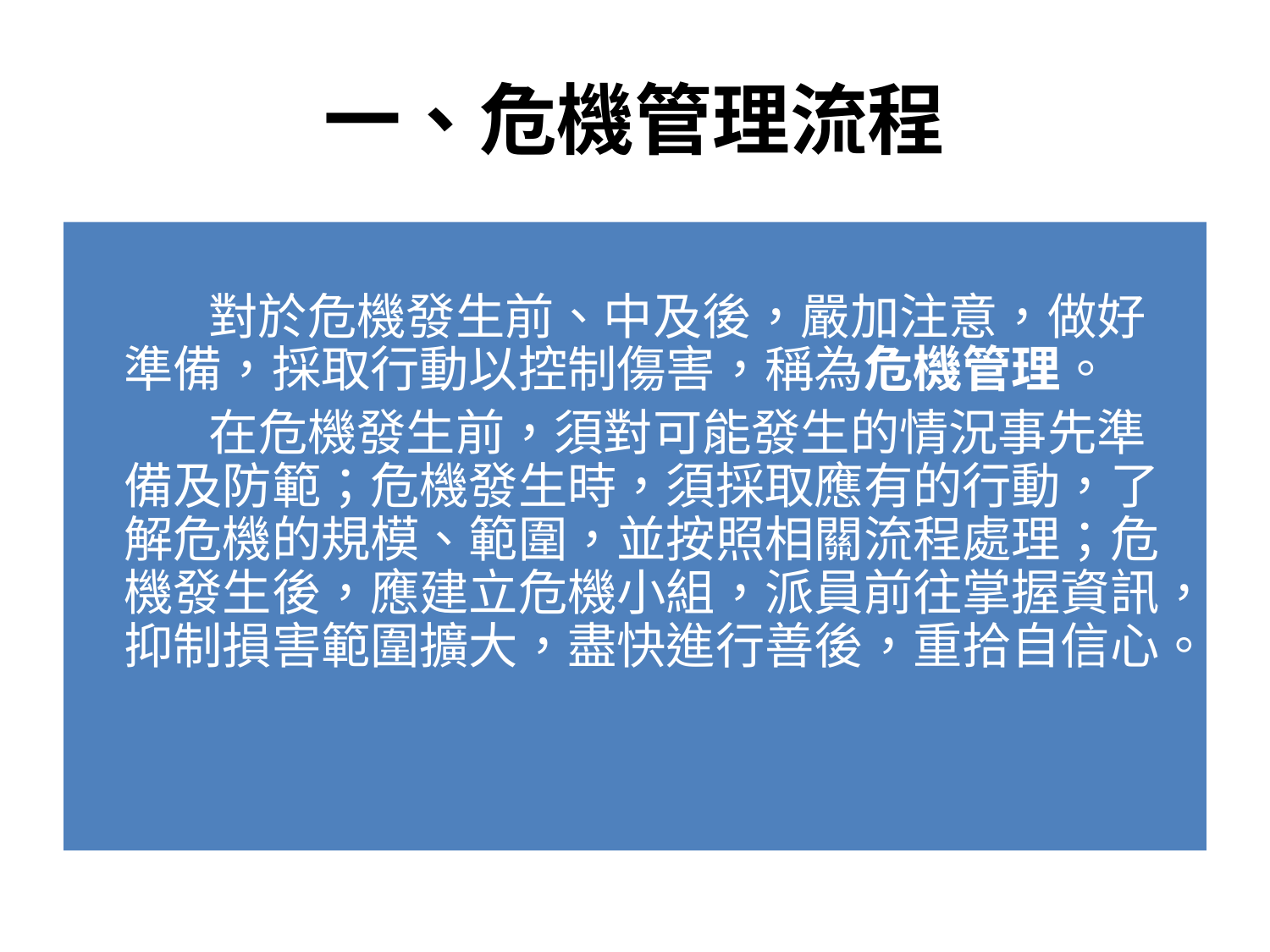

# 一、危機管理流程

           對於危機發生前、中及後，嚴加注意，做好準備，採取行動以控制傷害，稱為危機管理。
           在危機發生前，須對可能發生的情況事先準備及防範；危機發生時，須採取應有的行動，了解危機的規模、範圍，並按照相關流程處理；危機發生後，應建立危機小組，派員前往掌握資訊，抑制損害範圍擴大，盡快進行善後，重拾自信心。